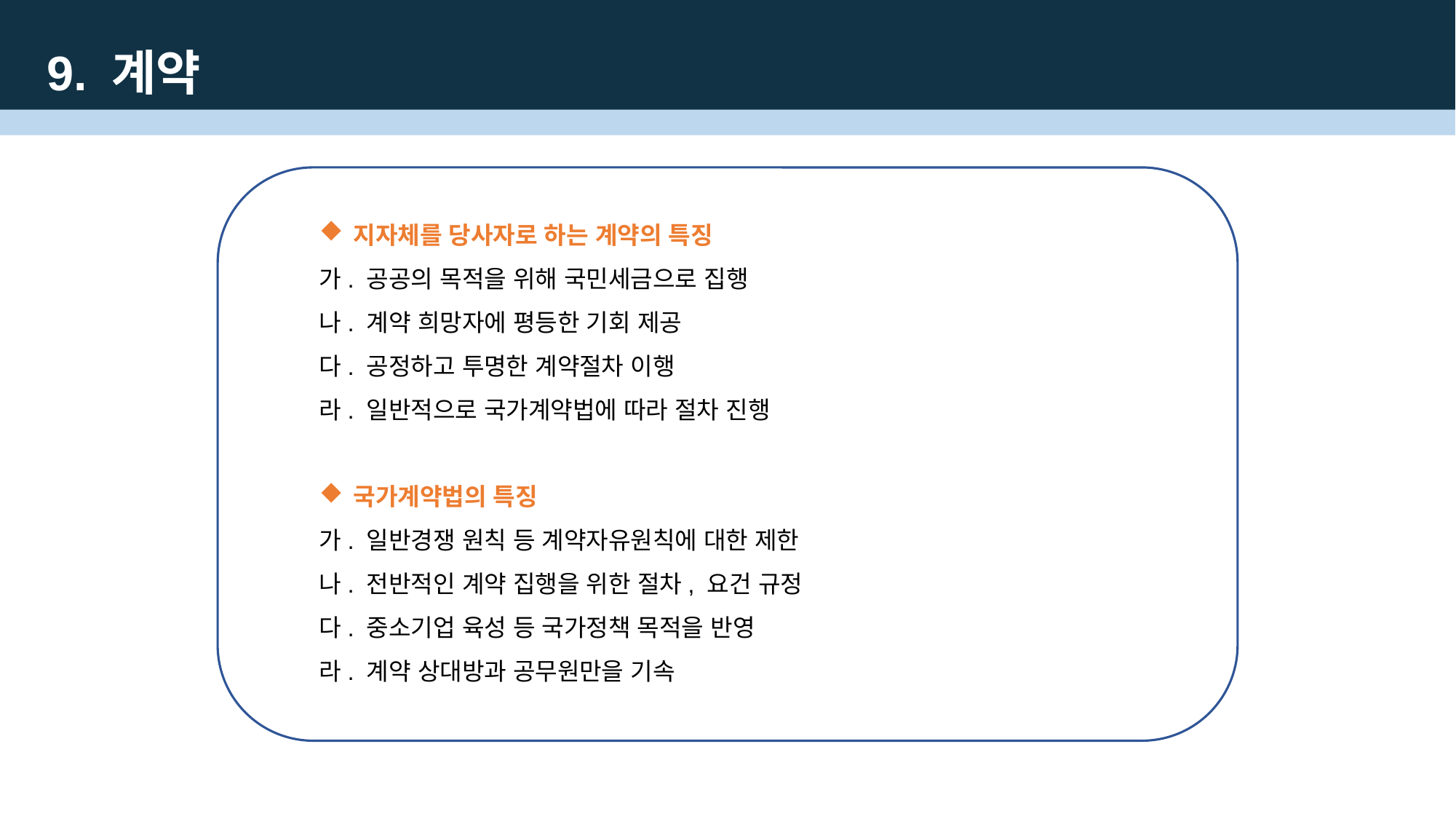

9. 계약

지자체를 당사자로 하는 계약의 특징
가. 공공의 목적을 위해 국민세금으로 집행
나. 계약 희망자에 평등한 기회 제공
다. 공정하고 투명한 계약절차 이행
라. 일반적으로 국가계약법에 따라 절차 진행

국가계약법의 특징
가. 일반경쟁 원칙 등 계약자유원칙에 대한 제한
나. 전반적인 계약 집행을 위한 절차, 요건 규정
다. 중소기업 육성 등 국가정책 목적을 반영
라. 계약 상대방과 공무원만을 기속